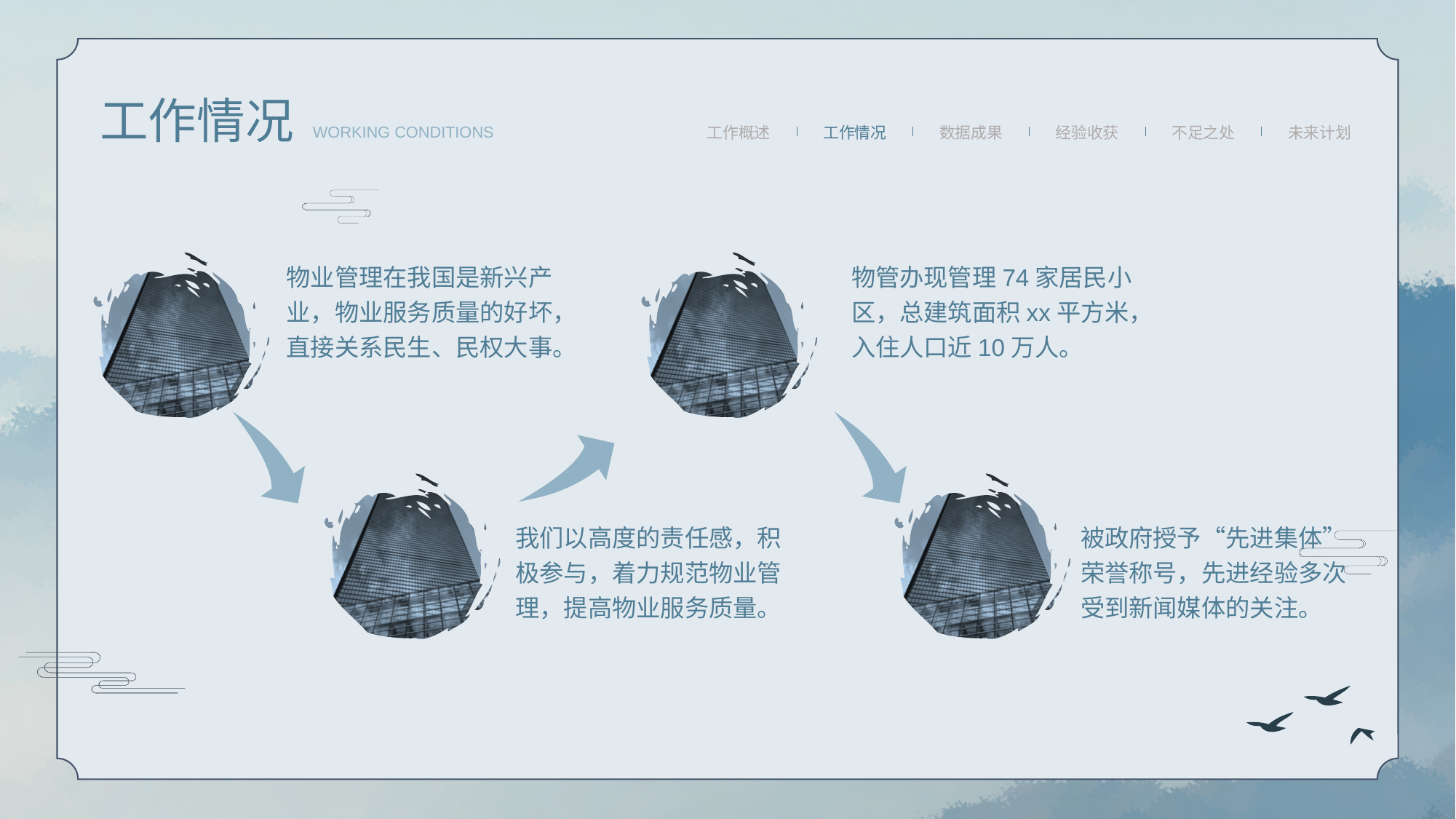

工作情况
WORKING CONDITIONS
工作概述
工作情况
数据成果
经验收获
不足之处
未来计划
物业管理在我国是新兴产业，物业服务质量的好坏，直接关系民⽣、民权⼤事。
物管办现管理74家居民⼩区，总建筑⾯积xx平⽅⽶，⼊住⼈⼝近10万⼈。

我们以⾼度的责任感，积极参与，着⼒规范物业管理，提⾼物业服务质量。
被政府授予“先进集体”荣誉称号，先进经验多次受到新闻媒体的关注。